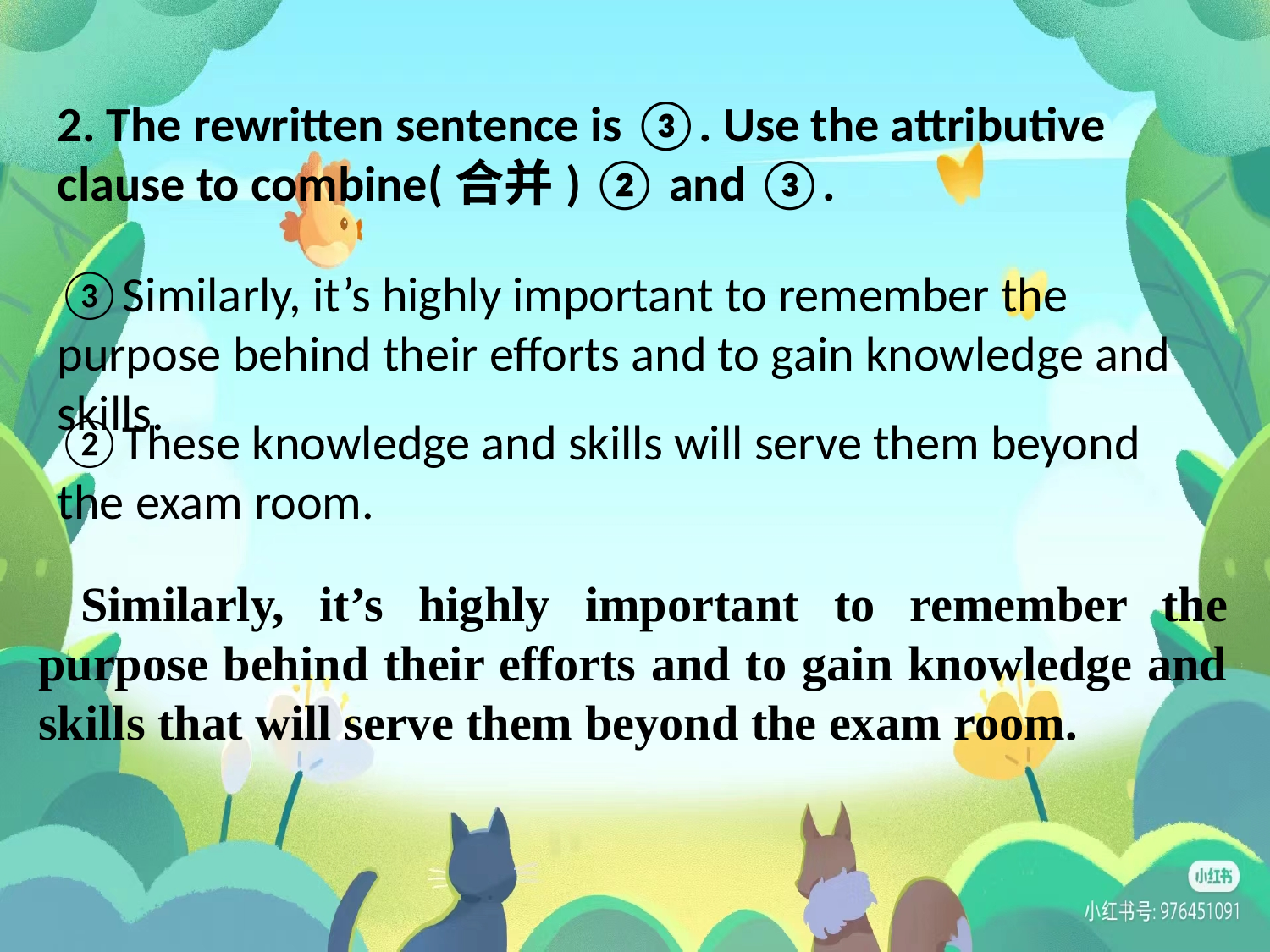

2. The rewritten sentence is ③. Use the attributive clause to combine(合并) ② and ③.
③Similarly, it’s highly important to remember the purpose behind their efforts and to gain knowledge and skills.
②These knowledge and skills will serve them beyond the exam room.
Similarly, it’s highly important to remember the purpose behind their efforts and to gain knowledge and skills that will serve them beyond the exam room.